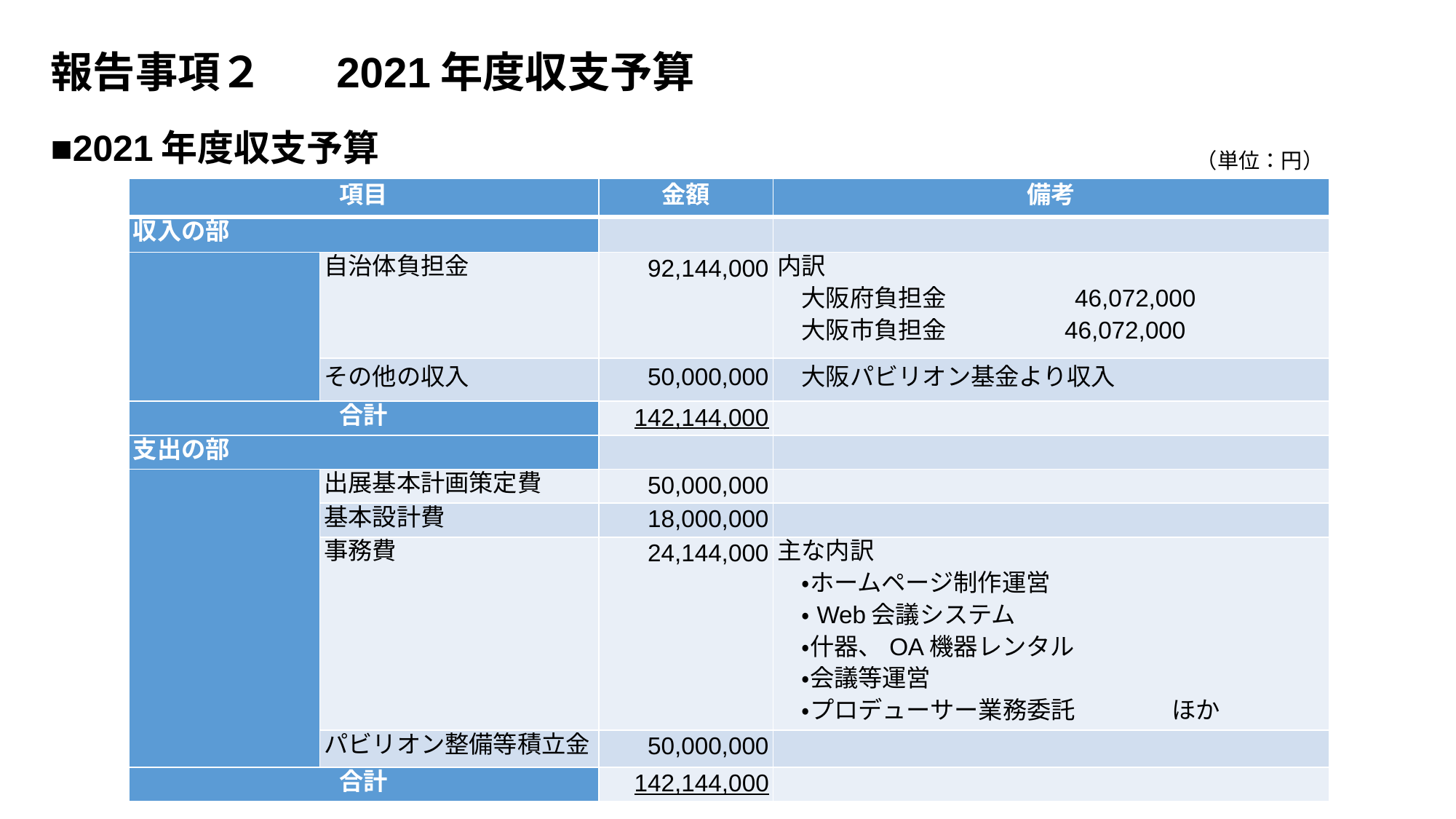

報告事項２  　2021年度収支予算
■2021年度収支予算
（単位：円）
| 項目 |  | 金額 | 備考 |
| --- | --- | --- | --- |
| 収入の部 |  |  |  |
|  | 自治体負担金 | 92,144,000 | 内訳　　 　大阪府負担金　　　　　46,072,000 　大阪市負担金　　　 46,072,000 |
|  | その他の収入 | 50,000,000 | 大阪パビリオン基金より収入 |
| 合計 |  | 142,144,000 |  |
| 支出の部 |  |  |  |
|  | 出展基本計画策定費 | 50,000,000 |  |
|  | 基本設計費 | 18,000,000 |  |
|  | 事務費 | 24,144,000 | 主な内訳 　・ホームページ制作運営 　・Web会議システム 　・什器、OA機器レンタル 　・会議等運営　 　・プロデューサー業務委託　　　　ほか |
|  | パビリオン整備等積立金 | 50,000,000 |  |
| 合計 |  | 142,144,000 |  |